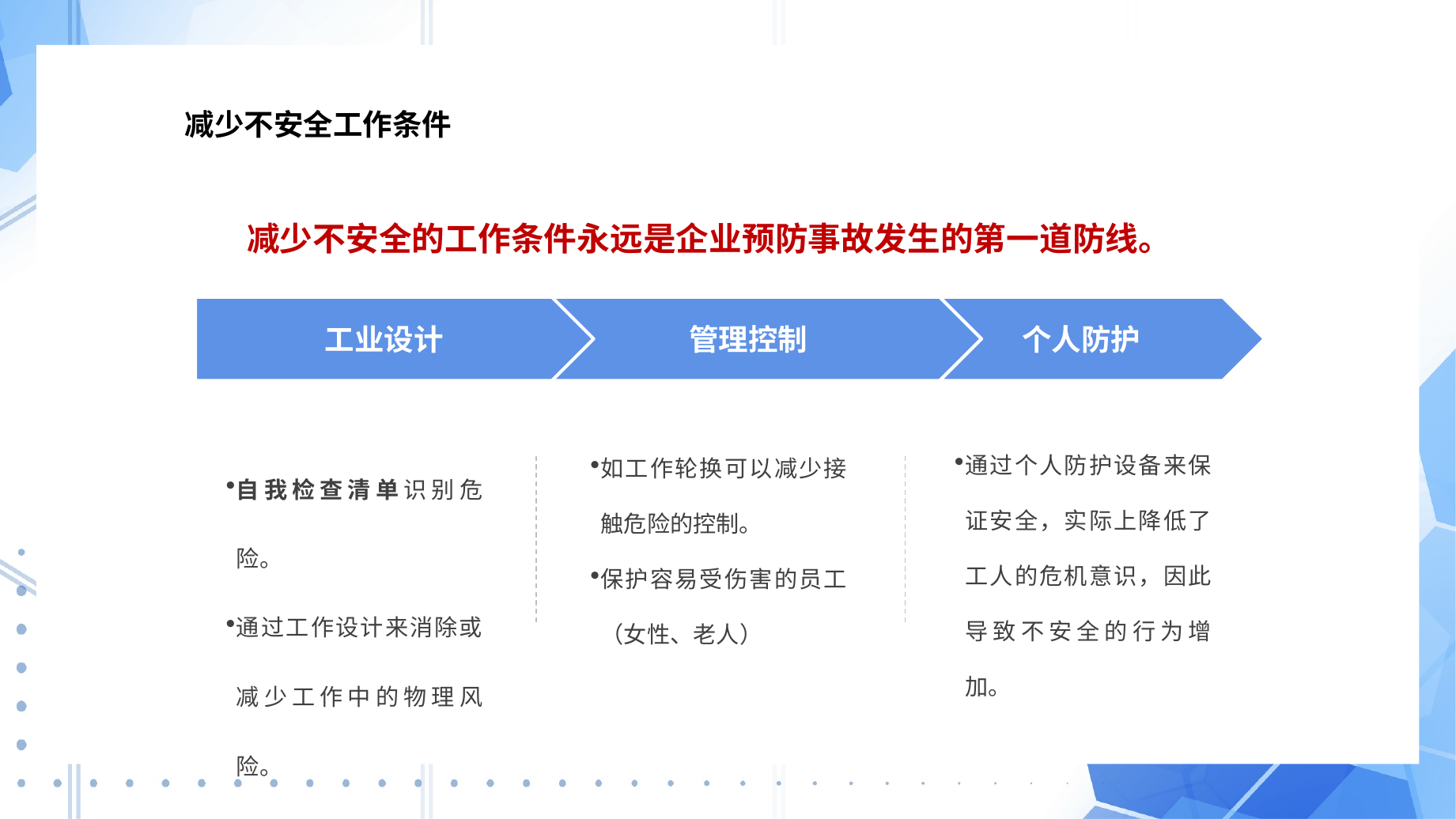

3
减少不安全工作条件
减少不安全的工作条件永远是企业预防事故发生的第一道防线。
工业设计
管理控制
个人防护
通过个人防护设备来保证安全，实际上降低了工人的危机意识，因此导致不安全的行为增加。
如工作轮换可以减少接触危险的控制。
保护容易受伤害的员工（女性、老人）
自我检查清单识别危险。
通过工作设计来消除或减少工作中的物理风险。